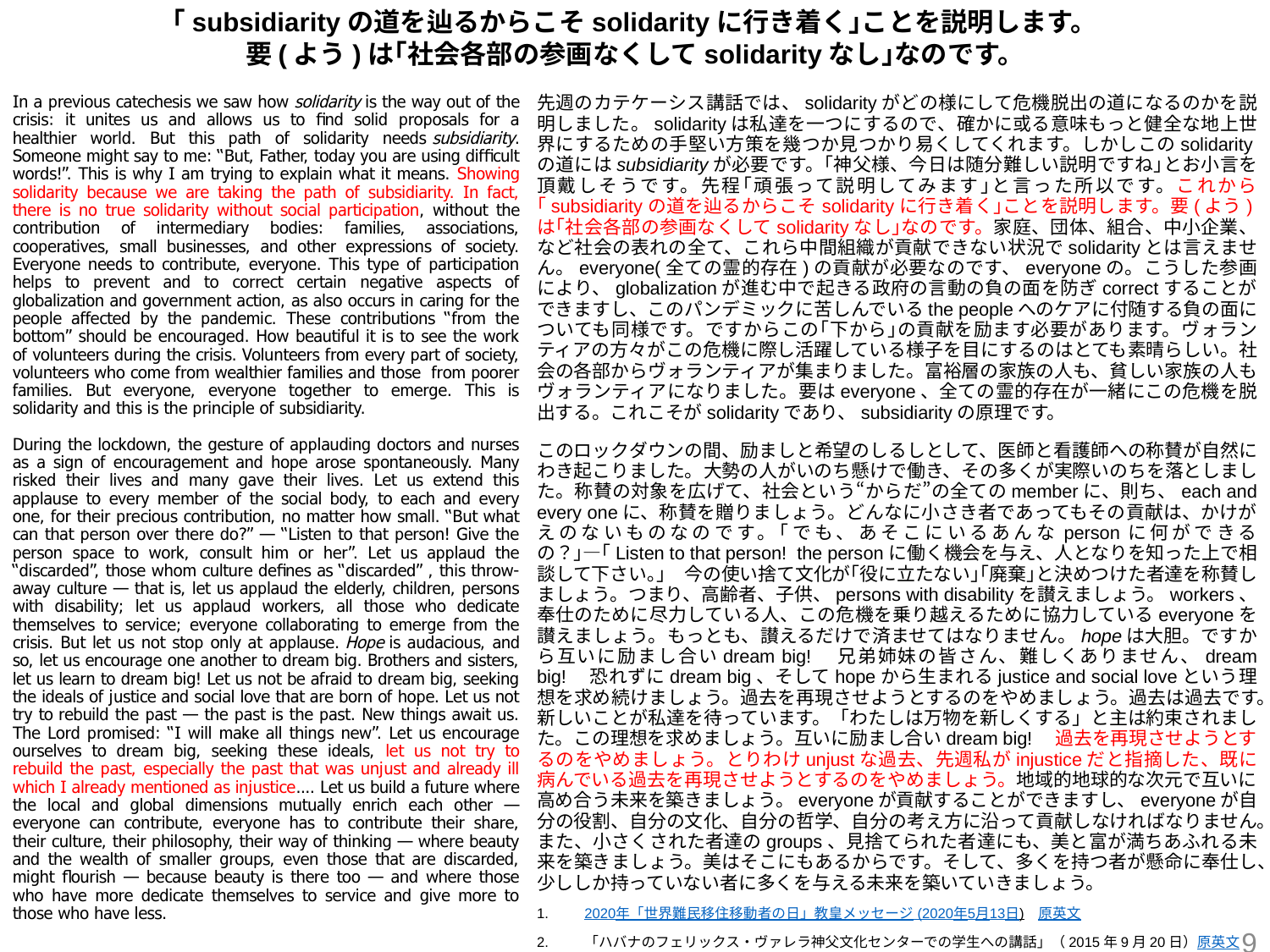

# ｢subsidiarityの道を辿るからこそsolidarityに行き着く｣ことを説明します。 要(よう)は｢社会各部の参画なくしてsolidarityなし｣なのです。
In a previous catechesis we saw how solidarity is the way out of the crisis: it unites us and allows us to find solid proposals for a healthier world. But this path of solidarity needs subsidiarity. Someone might say to me: “But, Father, today you are using difficult words!”. This is why I am trying to explain what it means. Showing solidarity because we are taking the path of subsidiarity. In fact, there is no true solidarity without social participation, without the contribution of intermediary bodies: families, associations, cooperatives, small businesses, and other expressions of society. Everyone needs to contribute, everyone. This type of participation helps to prevent and to correct certain negative aspects of globalization and government action, as also occurs in caring for the people affected by the pandemic. These contributions “from the bottom” should be encouraged. How beautiful it is to see the work of volunteers during the crisis. Volunteers from every part of society, volunteers who come from wealthier families and those  from poorer families. But everyone, everyone together to emerge. This is solidarity and this is the principle of subsidiarity.
During the lockdown, the gesture of applauding doctors and nurses as a sign of encouragement and hope arose spontaneously. Many risked their lives and many gave their lives. Let us extend this applause to every member of the social body, to each and every one, for their precious contribution, no matter how small. “But what can that person over there do?” — “Listen to that person! Give the person space to work, consult him or her”. Let us applaud the “discarded”, those whom culture defines as “discarded” , this throw-away culture — that is, let us applaud the elderly, children, persons with disability; let us applaud workers, all those who dedicate themselves to service; everyone collaborating to emerge from the crisis. But let us not stop only at applause. Hope is audacious, and so, let us encourage one another to dream big. Brothers and sisters, let us learn to dream big! Let us not be afraid to dream big, seeking the ideals of justice and social love that are born of hope. Let us not try to rebuild the past — the past is the past. New things await us. The Lord promised: “I will make all things new”. Let us encourage ourselves to dream big, seeking these ideals, let us not try to rebuild the past, especially the past that was unjust and already ill which I already mentioned as injustice…. Let us build a future where the local and global dimensions mutually enrich each other — everyone can contribute, everyone has to contribute their share, their culture, their philosophy, their way of thinking — where beauty and the wealth of smaller groups, even those that are discarded, might flourish — because beauty is there too — and where those who have more dedicate themselves to service and give more to those who have less.

先週のカテケーシス講話では、solidarityがどの様にして危機脱出の道になるのかを説明しました。solidarityは私達を一つにするので、確かに或る意味もっと健全な地上世界にするための手堅い方策を幾つか見つかり易くしてくれます。しかしこのsolidarityの道にはsubsidiarityが必要です。｢神父様、今日は随分難しい説明ですね｣とお小言を頂戴しそうです。先程｢頑張って説明してみます｣と言った所以です。これから｢subsidiarityの道を辿るからこそsolidarityに行き着く｣ことを説明します。要(よう)は｢社会各部の参画なくしてsolidarityなし｣なのです。家庭、団体、組合、中小企業、など社会の表れの全て、これら中間組織が貢献できない状況でsolidarityとは言えません。everyone(全ての霊的存在)の貢献が必要なのです、everyoneの。こうした参画により、globalizationが進む中で起きる政府の言動の負の面を防ぎcorrectすることができますし、このパンデミックに苦しんでいるthe peopleへのケアに付随する負の面についても同様です。ですからこの｢下から｣の貢献を励ます必要があります。ヴォランティアの方々がこの危機に際し活躍している様子を目にするのはとても素晴らしい。社会の各部からヴォランティアが集まりました。富裕層の家族の人も、貧しい家族の人もヴォランティアになりました。要はeveryone、全ての霊的存在が一緒にこの危機を脱出する。これこそがsolidarityであり、subsidiarityの原理です。
このロックダウンの間、励ましと希望のしるしとして、医師と看護師への称賛が自然にわき起こりました。大勢の人がいのち懸けで働き、その多くが実際いのちを落としました。称賛の対象を広げて、社会という“からだ”の全てのmemberに、則ち、each and every oneに、称賛を贈りましょう。どんなに小さき者であってもその貢献は、かけがえのないものなのです。｢でも、あそこにいるあんなpersonに何ができるの？｣―｢Listen to that person!  the personに働く機会を与え、人となりを知った上で相談して下さい｡｣　今の使い捨て文化が｢役に立たない｣｢廃棄｣と決めつけた者達を称賛しましょう。つまり、高齢者、子供、persons with disabilityを讃えましょう。workers、奉仕のために尽力している人、この危機を乗り越えるために協力しているeveryoneを讃えましょう。もっとも、讃えるだけで済ませてはなりません。hopeは大胆。ですから互いに励まし合いdream big!　兄弟姉妹の皆さん、難しくありません、dream big!　恐れずにdream big、そしてhopeから生まれるjustice and social loveという理想を求め続けましょう。過去を再現させようとするのをやめましょう。過去は過去です。新しいことが私達を待っています。「わたしは万物を新しくする」と主は約束されました。この理想を求めましょう。互いに励まし合いdream big!　過去を再現させようとするのをやめましょう。とりわけunjustな過去、先週私がinjusticeだと指摘した、既に病んでいる過去を再現させようとするのをやめましょう。地域的地球的な次元で互いに高め合う未来を築きましょう。everyoneが貢献することができますし、everyoneが自分の役割、自分の文化、自分の哲学、自分の考え方に沿って貢献しなければなりません。また、小さくされた者達のgroups、見捨てられた者達にも、美と富が満ちあふれる未来を築きましょう。美はそこにもあるからです。そして、多くを持つ者が懸命に奉仕し、少ししか持っていない者に多くを与える未来を築いていきましょう。
2020年「世界難民移住移動者の日」教皇メッセージ (2020年5月13日)　原英文
「ハバナのフェリックス・ヴァレラ神父文化センターでの学生への講話」（2015年9月20日）原英文

9